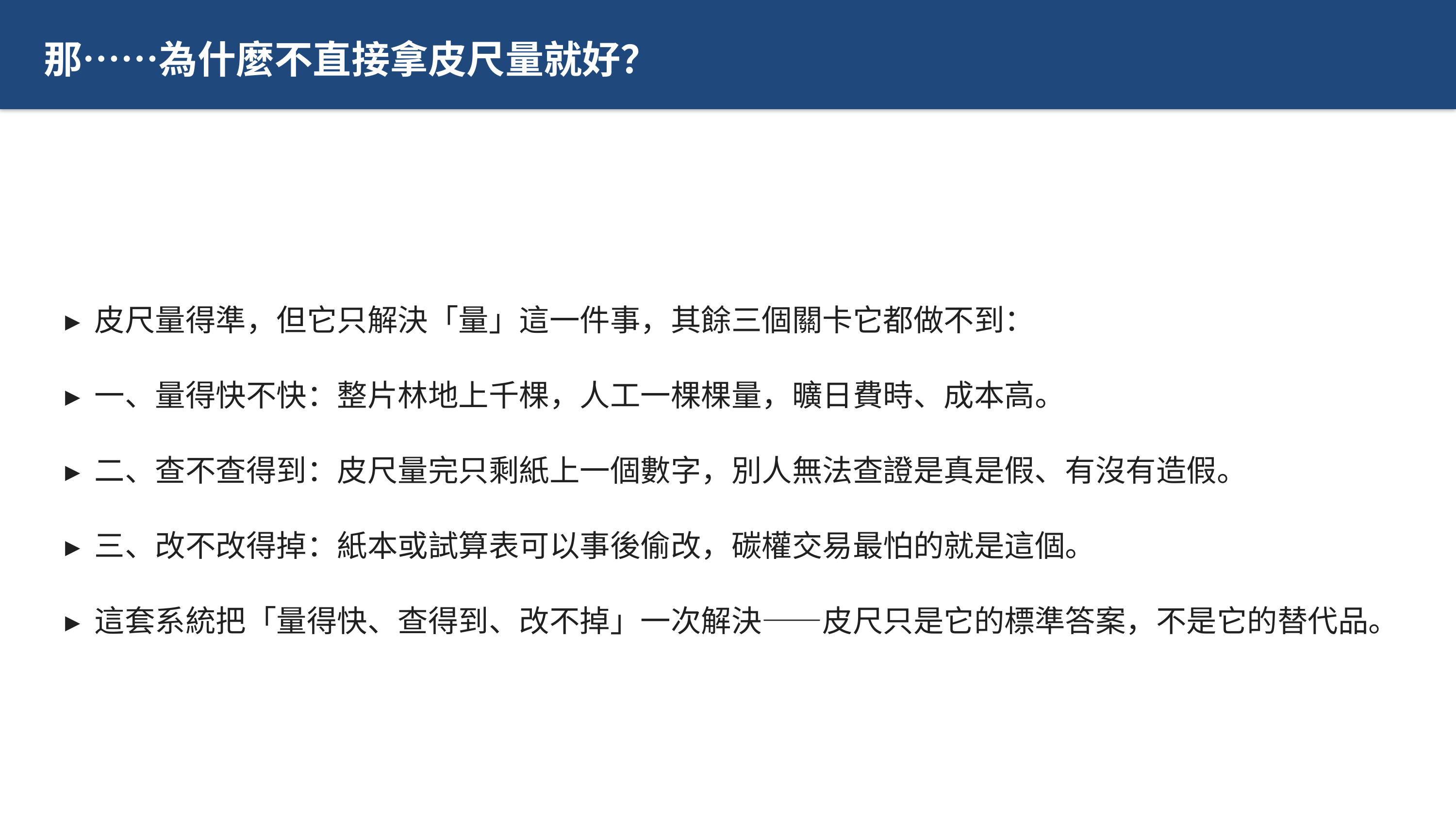

那……為什麼不直接拿皮尺量就好？
▸ 皮尺量得準，但它只解決「量」這一件事，其餘三個關卡它都做不到：
▸ 一、量得快不快：整片林地上千棵，人工一棵棵量，曠日費時、成本高。
▸ 二、查不查得到：皮尺量完只剩紙上一個數字，別人無法查證是真是假、有沒有造假。
▸ 三、改不改得掉：紙本或試算表可以事後偷改，碳權交易最怕的就是這個。
▸ 這套系統把「量得快、查得到、改不掉」一次解決——皮尺只是它的標準答案，不是它的替代品。